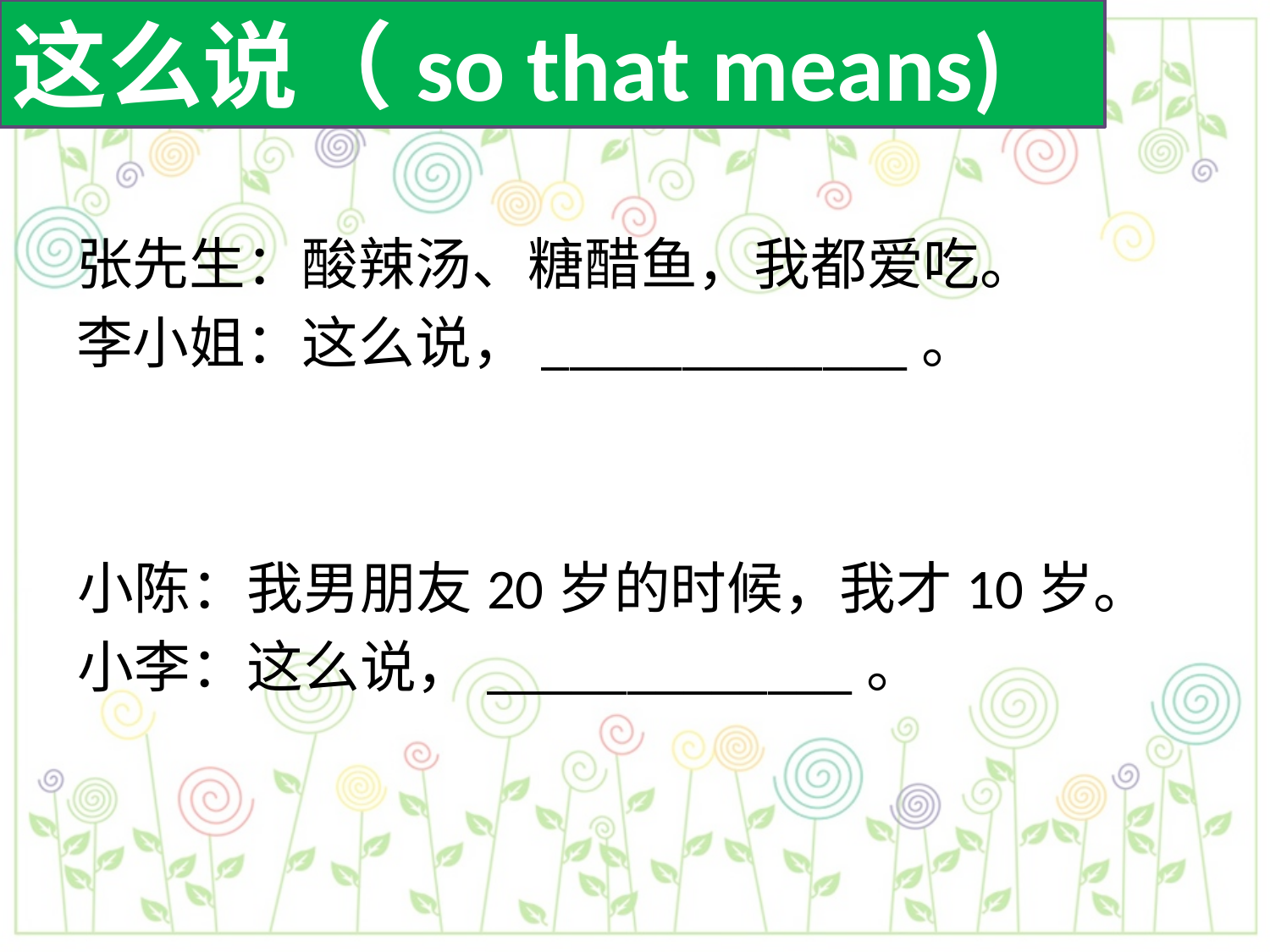

这么说（so that means)
#
张先生：酸辣汤、糖醋鱼，我都爱吃。
李小姐：这么说，_____________。
小陈：我男朋友20岁的时候，我才10岁。
小李：这么说，_____________。